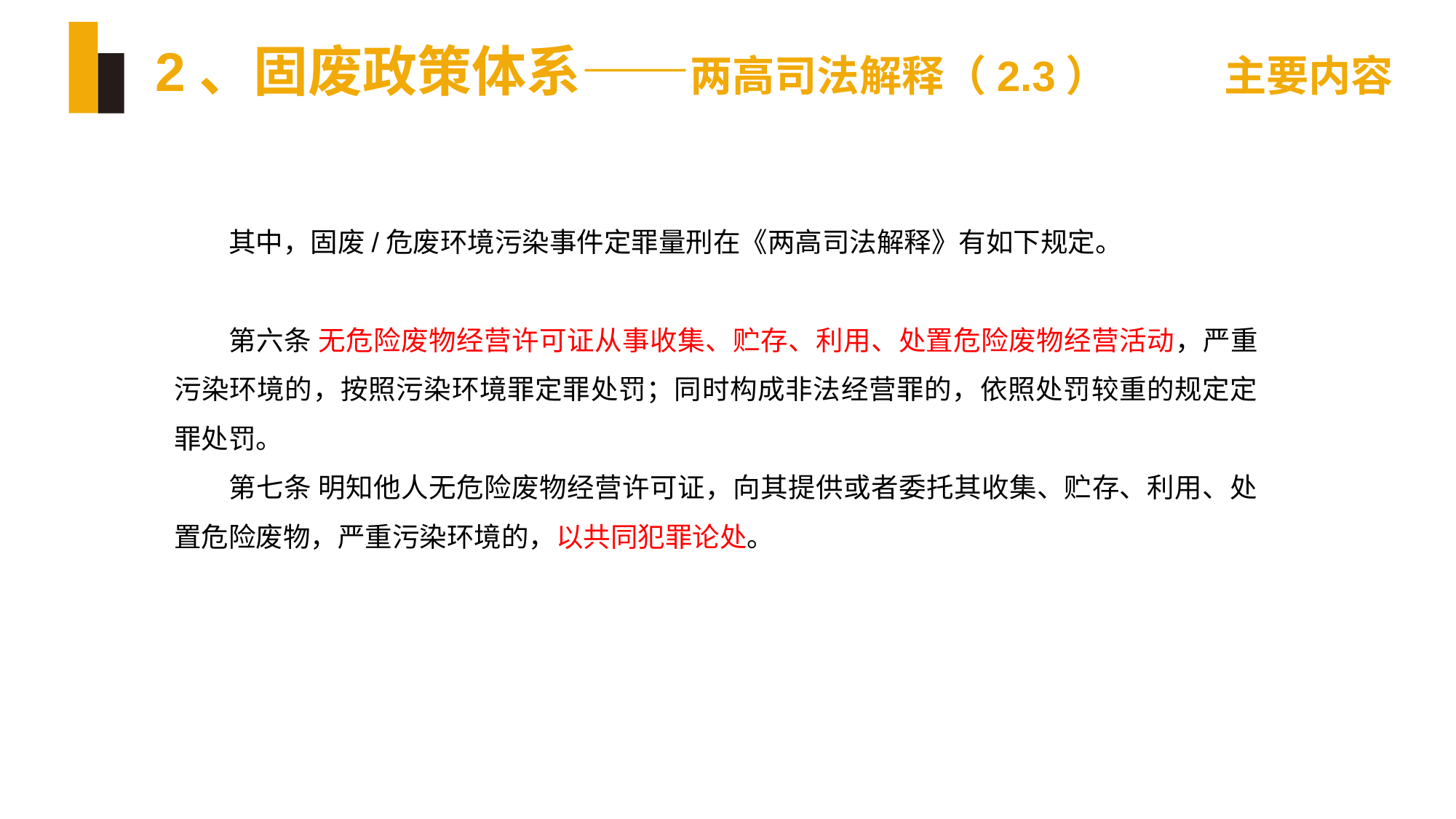

# 2、固废政策体系——两高司法解释（2.3）            主要内容
其中，固废/危废环境污染事件定罪量刑在《两高司法解释》有如下规定。

第六条 无危险废物经营许可证从事收集、贮存、利用、处置危险废物经营活动，严重污染环境的，按照污染环境罪定罪处罚；同时构成非法经营罪的，依照处罚较重的规定定罪处罚。
第七条 明知他人无危险废物经营许可证，向其提供或者委托其收集、贮存、利用、处置危险废物，严重污染环境的，以共同犯罪论处。
25